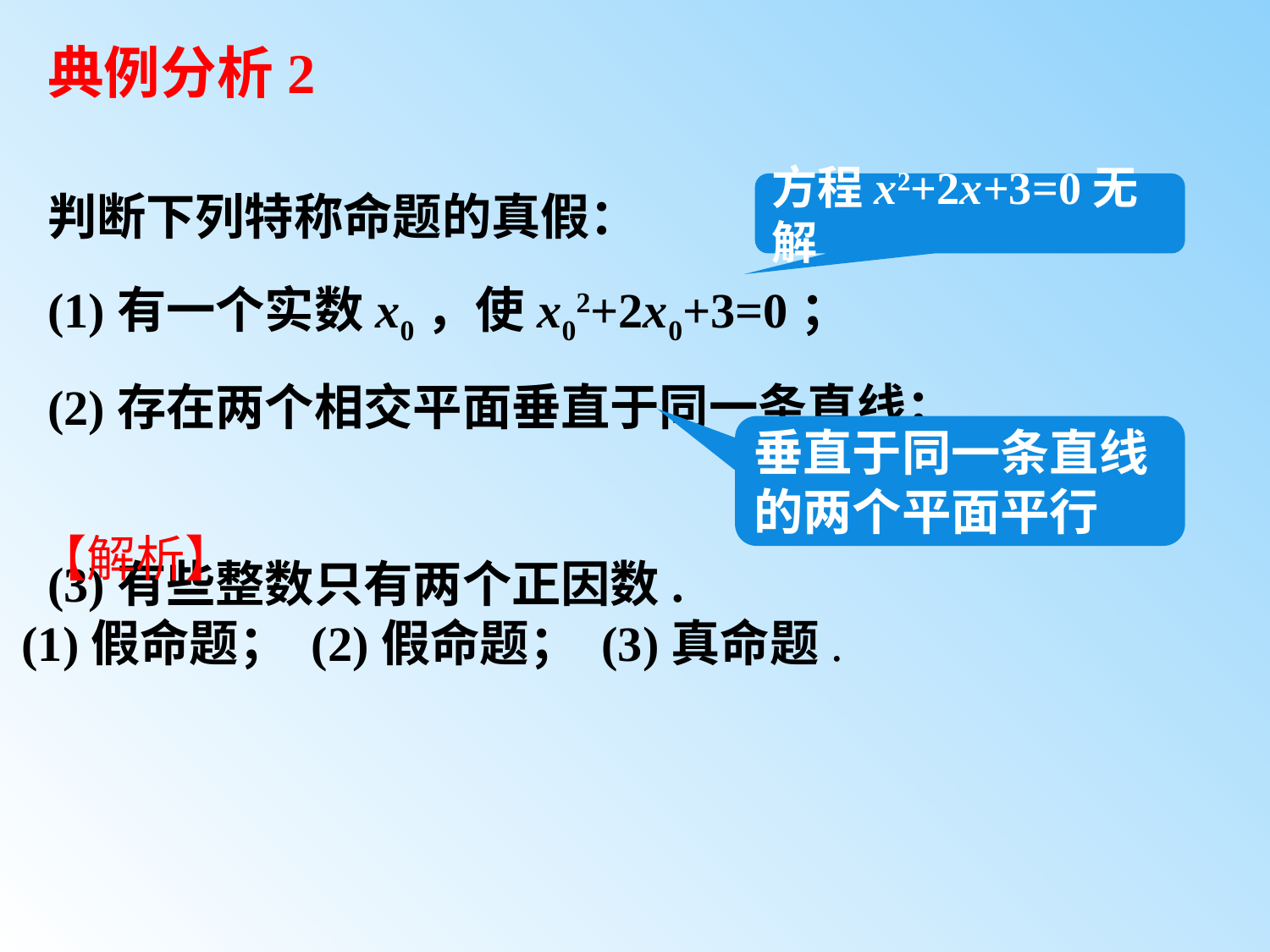

# 典例分析2
判断下列特称命题的真假：
(1)有一个实数x0，使x02+2x0+3=0；
(2)存在两个相交平面垂直于同一条直线；
(3)有些整数只有两个正因数.
方程x2+2x+3=0无解
垂直于同一条直线
的两个平面平行
【解析】
(1)假命题； (2)假命题； (3)真命题.